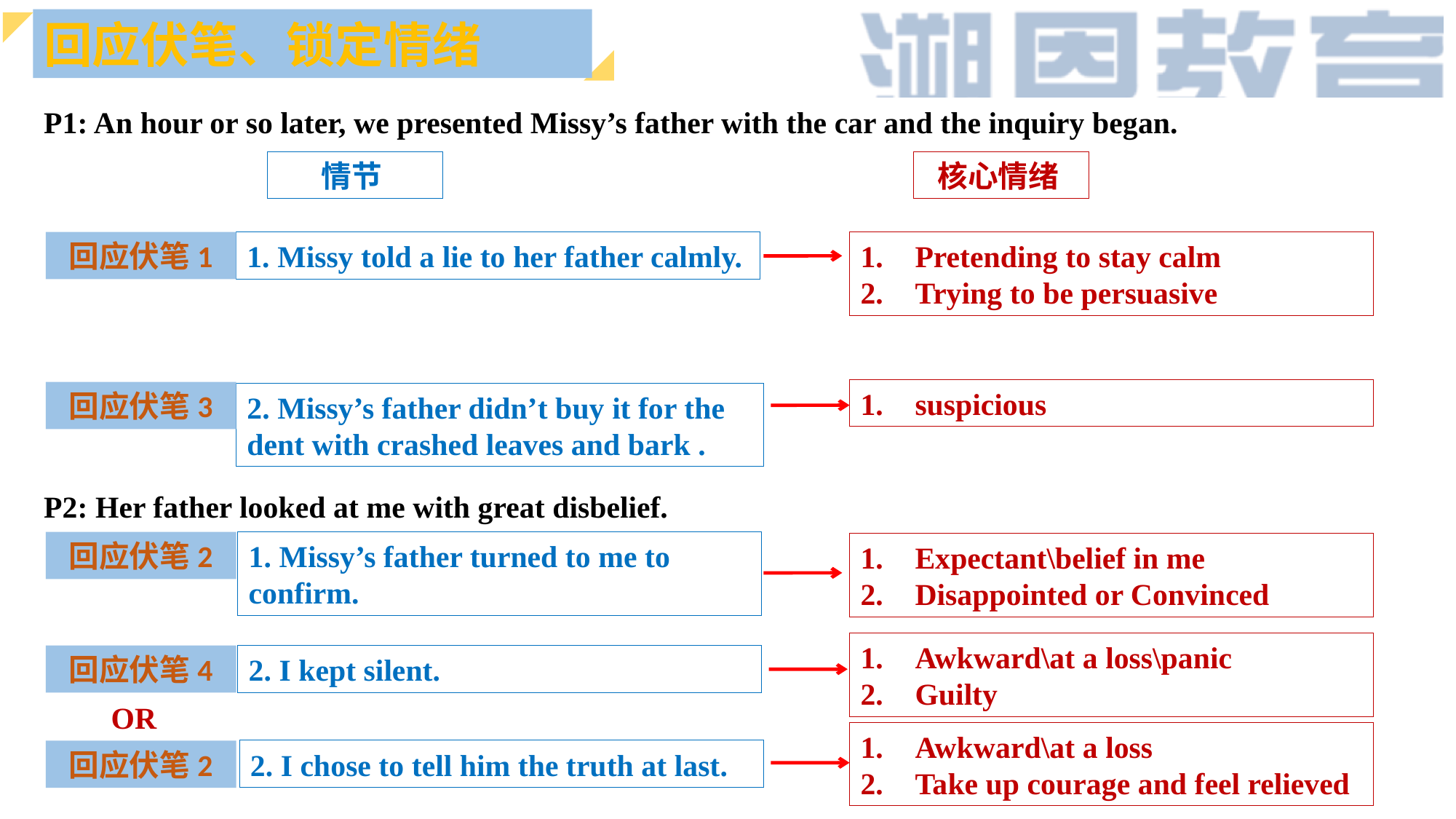

回应伏笔、锁定情绪

P1: An hour or so later, we presented Missy’s father with the car and the inquiry began.

情节
核心情绪
回应伏笔1
1. Missy told a lie to her father calmly.
Pretending to stay calm
Trying to be persuasive

suspicious
回应伏笔3
2. Missy’s father didn’t buy it for the dent with crashed leaves and bark .
P2: Her father looked at me with great disbelief.
回应伏笔2
1. Missy’s father turned to me to confirm.
Expectant\belief in me
Disappointed or Convinced
Awkward\at a loss\panic
Guilty
回应伏笔4
2. I kept silent.
  OR
Awkward\at a loss
Take up courage and feel relieved
2. I chose to tell him the truth at last.
回应伏笔2